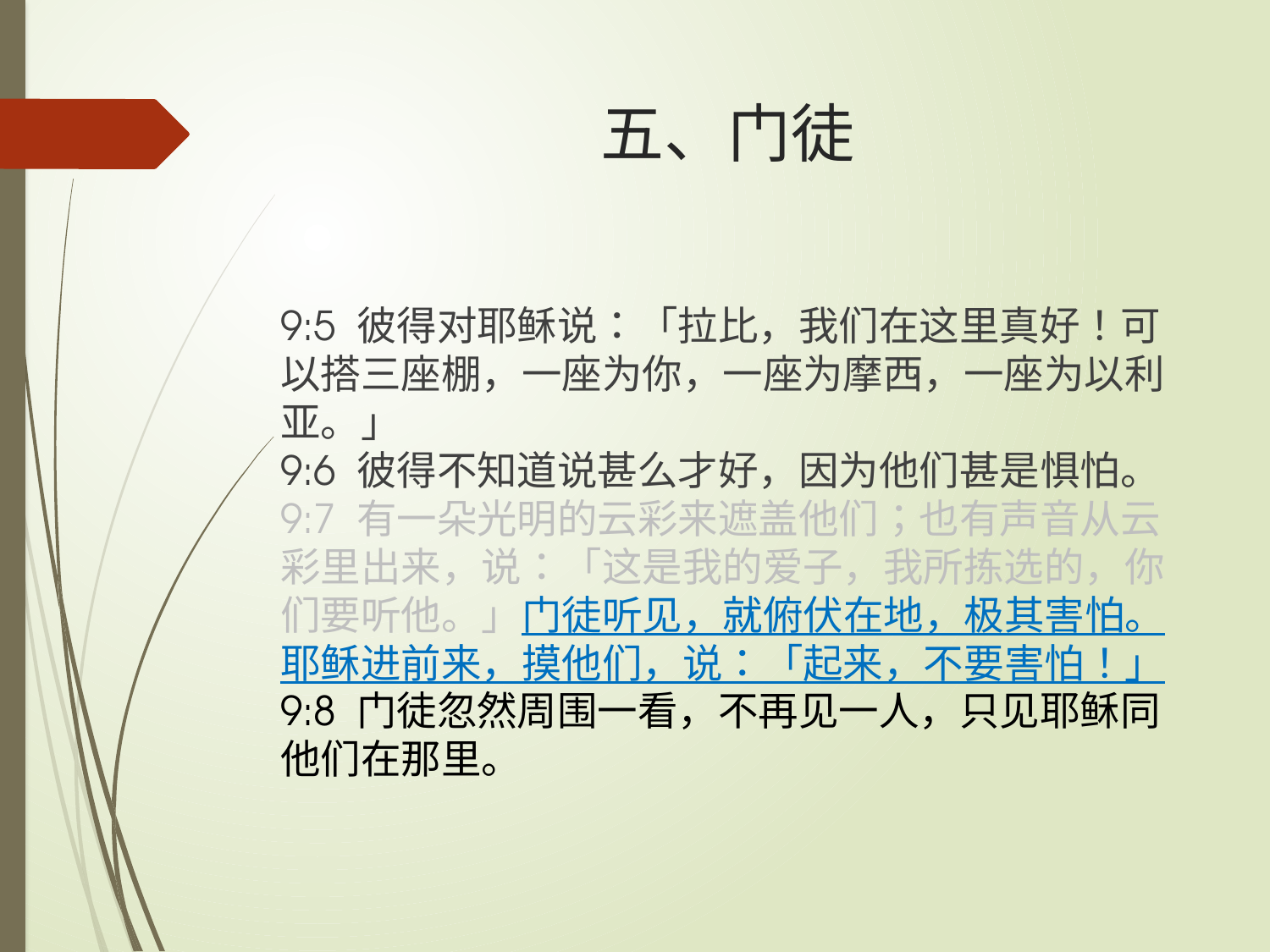

# 五、门徒
9:5 彼得对耶稣说：「拉比，我们在这里真好！可以搭三座棚，一座为你，一座为摩西，一座为以利亚。」
9:6 彼得不知道说甚么才好，因为他们甚是惧怕。
9:7 有一朵光明的云彩来遮盖他们；也有声音从云彩里出来，说：「这是我的爱子，我所拣选的，你们要听他。」门徒听见，就俯伏在地，极其害怕。耶稣进前来，摸他们，说：「起来，不要害怕！」
9:8 门徒忽然周围一看，不再见一人，只见耶稣同他们在那里。